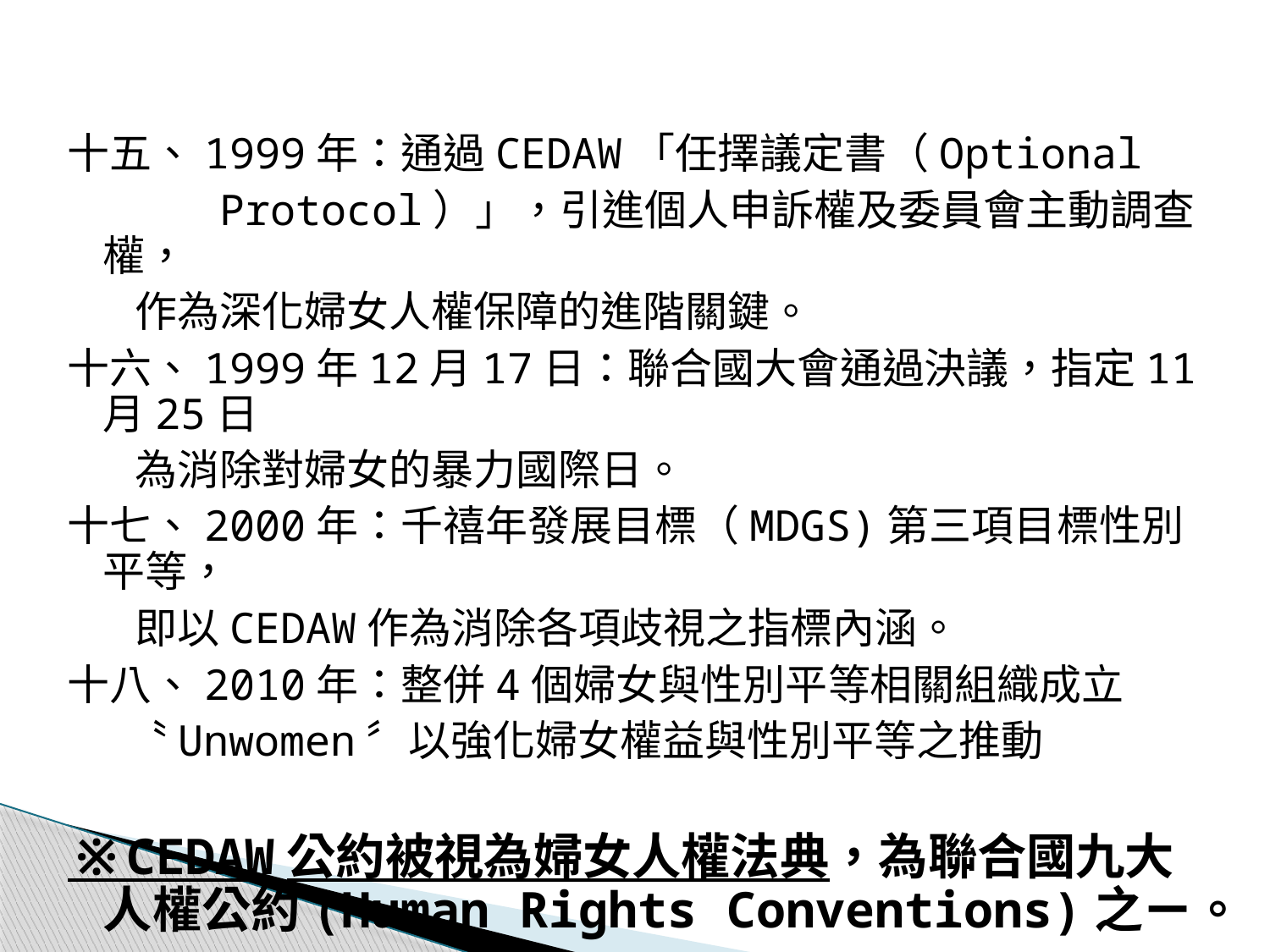

十五、1999年：通過CEDAW「任擇議定書（Optional
      Protocol）」，引進個人申訴權及委員會主動調查權，
      作為深化婦女人權保障的進階關鍵。
十六、1999年12月17日：聯合國大會通過決議，指定11月25日
      為消除對婦女的暴力國際日。
十七、2000年：千禧年發展目標（MDGS)第三項目標性別平等，
      即以CEDAW作為消除各項歧視之指標內涵。
十八、2010年：整併4個婦女與性別平等相關組織成立
     〝Unwomen〞以強化婦女權益與性別平等之推動

※CEDAW公約被視為婦女人權法典，為聯合國九大人權公約(Human Rights Conventions)之ㄧ。